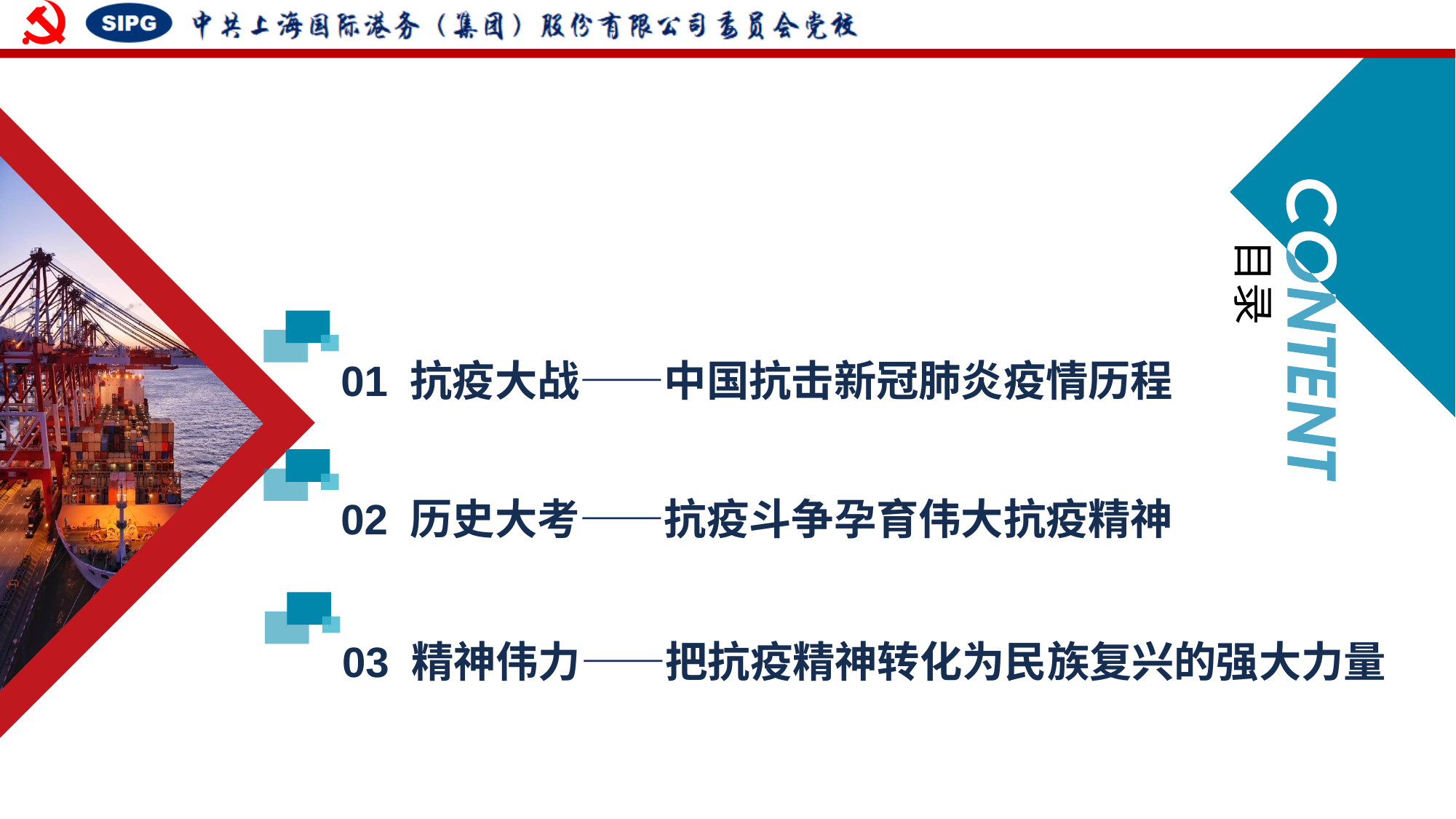

01 抗疫大战——中国抗击新冠肺炎疫情历程

02 历史大考——抗疫斗争孕育伟大抗疫精神

03 精神伟力——把抗疫精神转化为民族复兴的强大力量